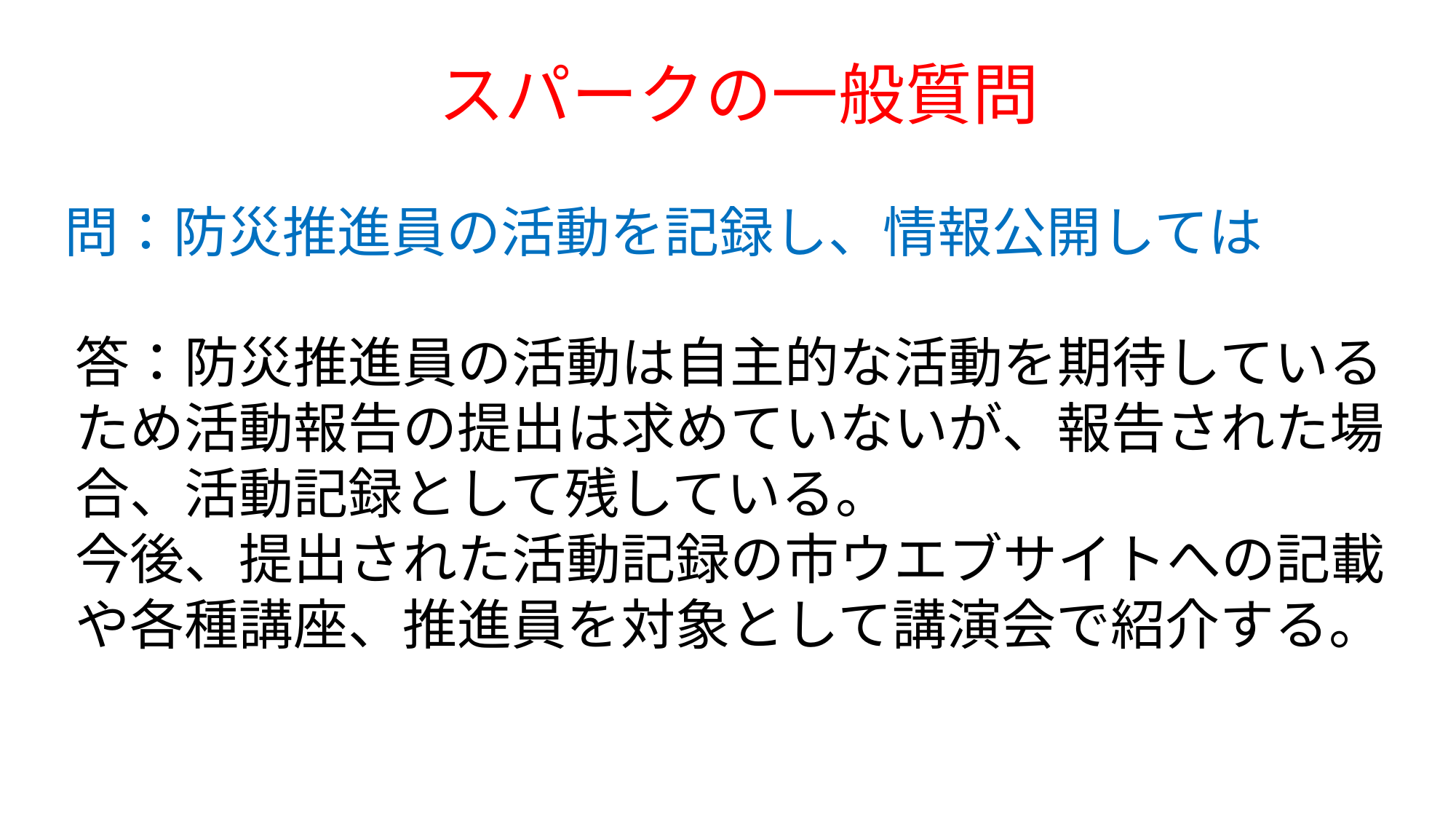

スパークの一般質問
問：防災推進員の活動を記録し、情報公開しては
答：防災推進員の活動は自主的な活動を期待しているため活動報告の提出は求めていないが、報告された場合、活動記録として残している。
今後、提出された活動記録の市ウエブサイトへの記載や各種講座、推進員を対象として講演会で紹介する。